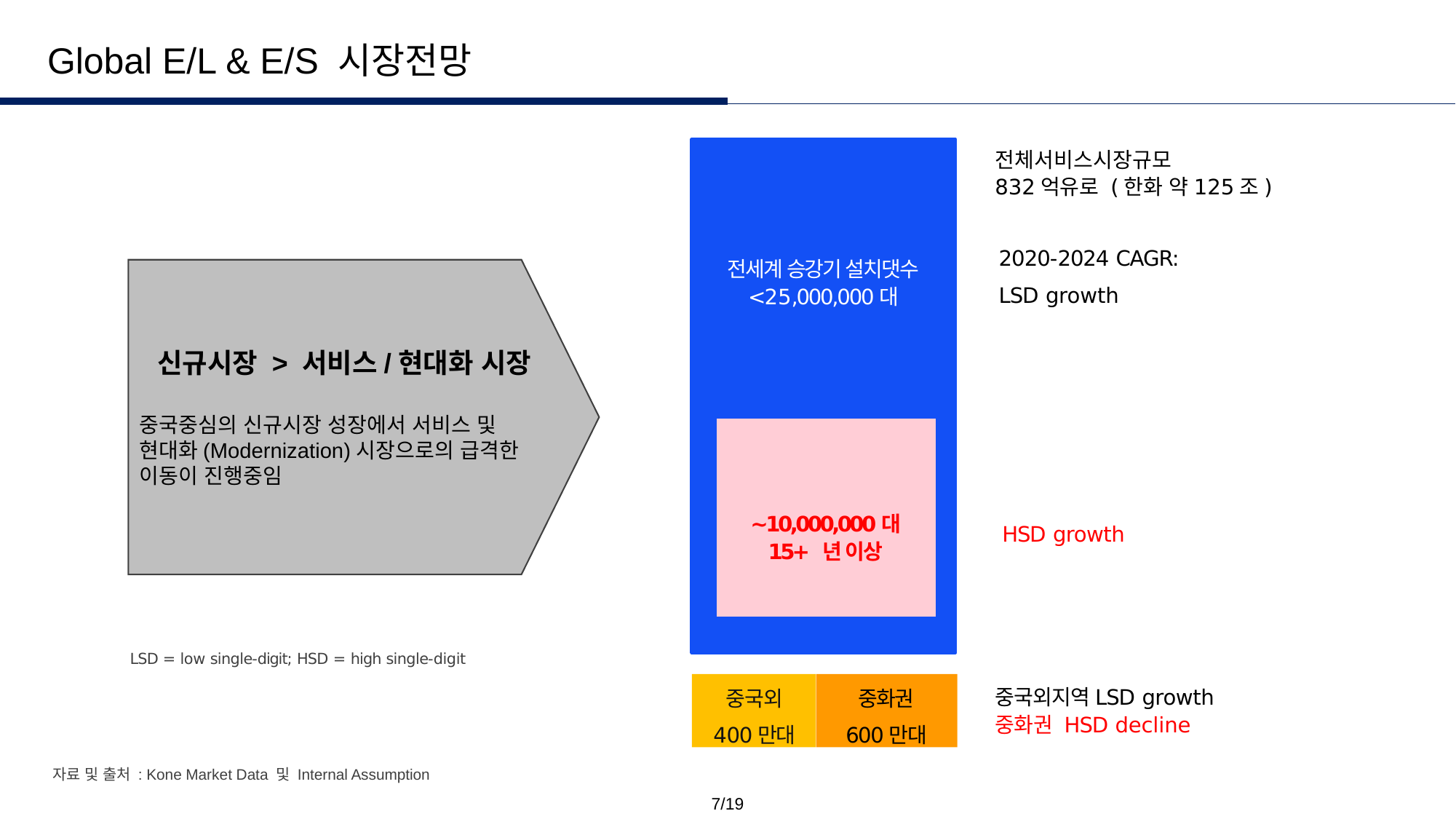

Global E/L & E/S 시장전망

전체서비스시장규모
832억유로 (한화 약125조)
2020-2024 CAGR:
LSD growth
전세계 승강기 설치댓수
<25,000,000대
신규시장 > 서비스/현대화 시장

중국중심의 신규시장 성장에서 서비스 및 현대화(Modernization)시장으로의 급격한 이동이 진행중임

       ~10,000,000대
       15+ 년 이상
HSD growth
LSD = low single-digit; HSD = high single-digit
중화권
600만대
중국외
400만대
중국외지역LSD growth
중화권 HSD decline
자료 및 출처 : Kone Market Data 및 Internal Assumption
7/19